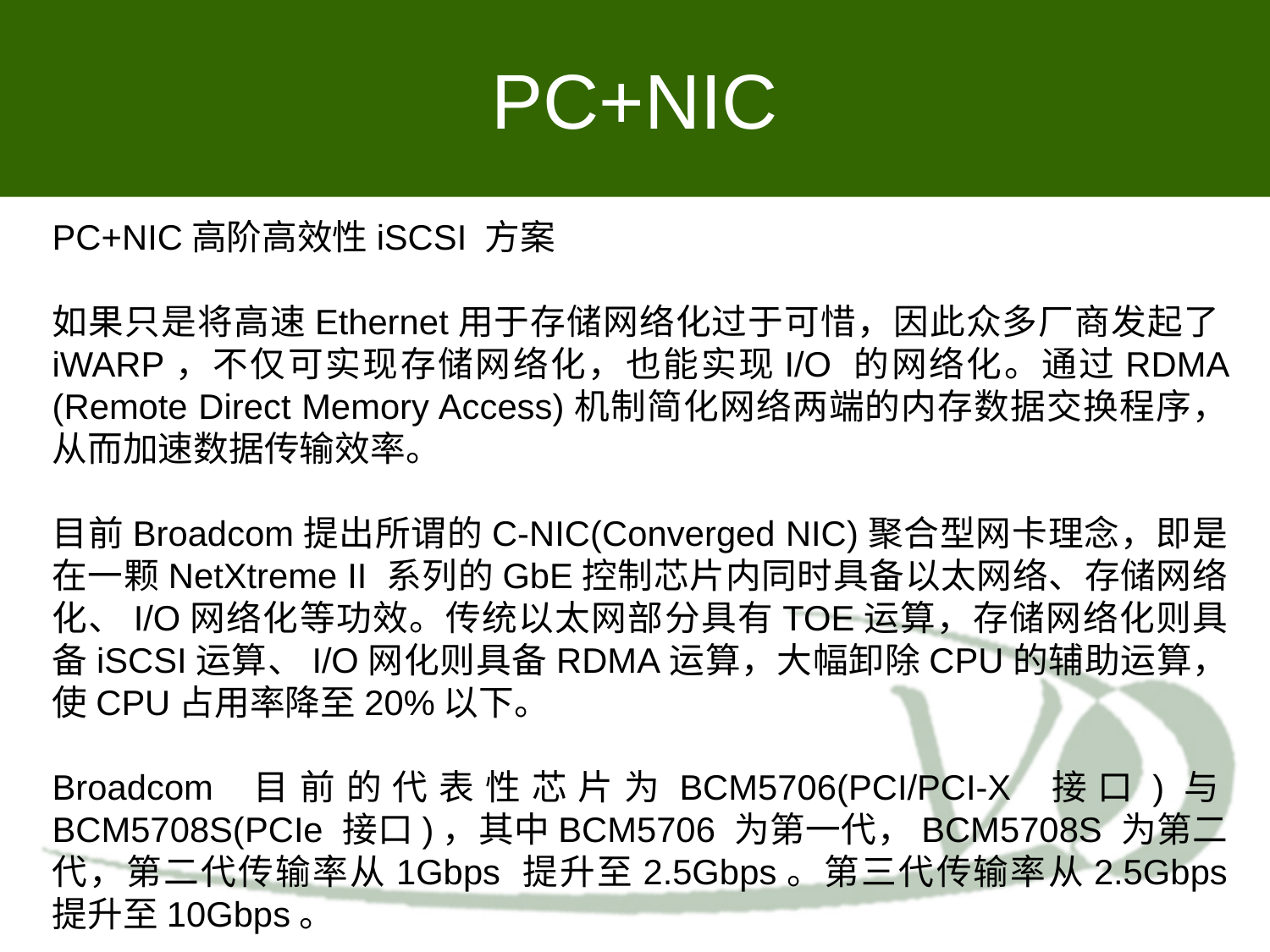

# PC+NIC
PC+NIC高阶高效性iSCSI 方案

如果只是将高速Ethernet用于存储网络化过于可惜，因此众多厂商发起了iWARP，不仅可实现存储网络化，也能实现I/O 的网络化。通过RDMA (Remote Direct Memory Access)机制简化网络两端的内存数据交换程序，从而加速数据传输效率。

目前Broadcom提出所谓的C-NIC(Converged NIC)聚合型网卡理念，即是在一颗NetXtreme II 系列的GbE控制芯片内同时具备以太网络、存储网络化、I/O网络化等功效。传统以太网部分具有TOE运算，存储网络化则具备iSCSI运算、I/O网化则具备RDMA运算，大幅卸除CPU的辅助运算，使CPU占用率降至20%以下。

Broadcom 目前的代表性芯片为BCM5706(PCI/PCI-X 接口)与BCM5708S(PCIe 接口)，其中BCM5706 为第一代，BCM5708S 为第二代，第二代传输率从1Gbps 提升至2.5Gbps。第三代传输率从2.5Gbps 提升至10Gbps。